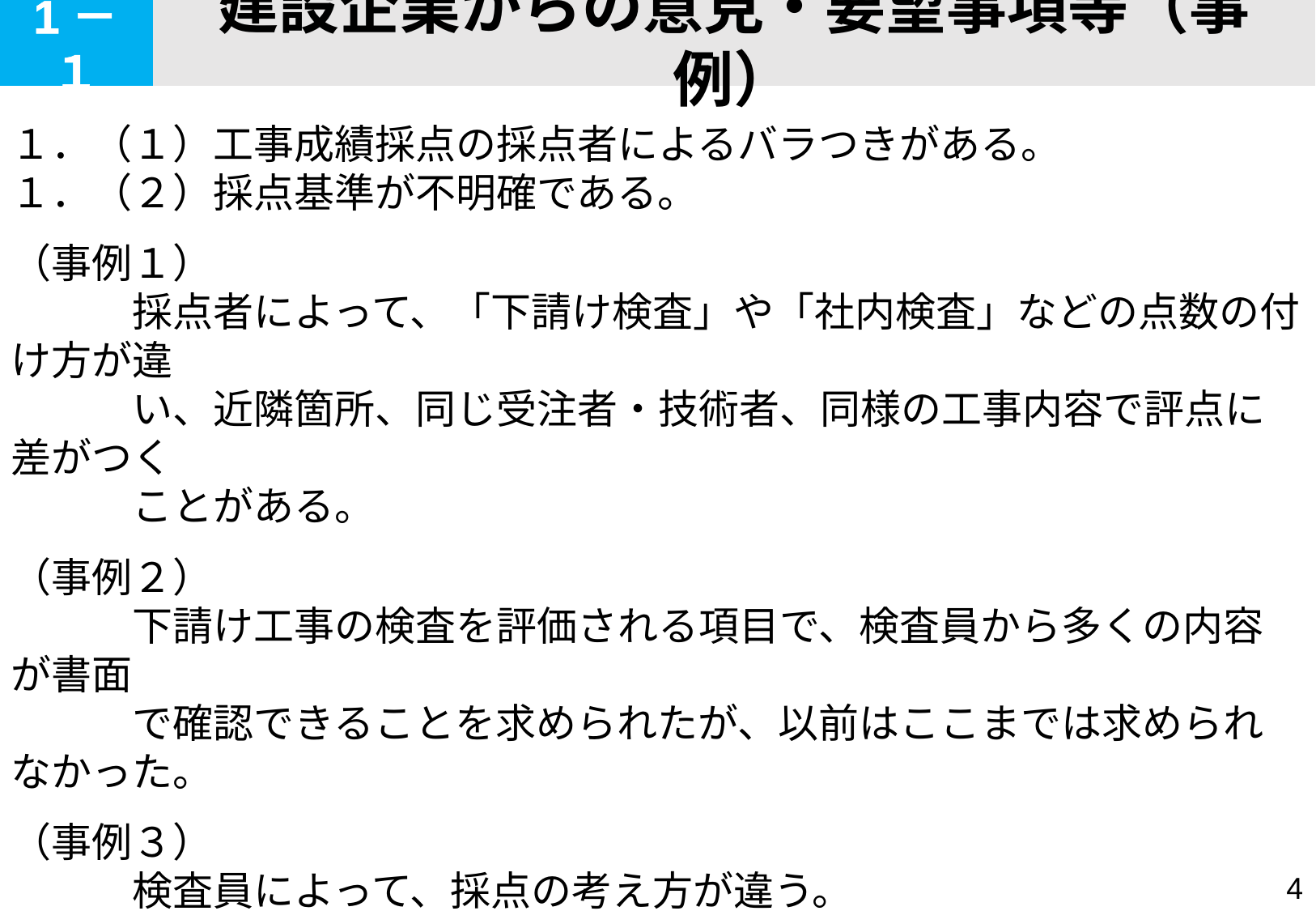

1－１
建設企業からの意見・要望事項等（事例）
１．（１）工事成績採点の採点者によるバラつきがある。
１．（２）採点基準が不明確である。

（事例１）
　　　採点者によって、「下請け検査」や「社内検査」などの点数の付け方が違
　　　い、近隣箇所、同じ受注者・技術者、同様の工事内容で評点に差がつく
　　　ことがある。

（事例２）
　　　下請け工事の検査を評価される項目で、検査員から多くの内容が書面
　　　で確認できることを求められたが、以前はここまでは求められなかった。

（事例３）
　　　検査員によって、採点の考え方が違う。
      特に、「社内検査」、「下請け検査」について、前回工事の指摘事項を、
      次回に反映しても評価されなかった。

4